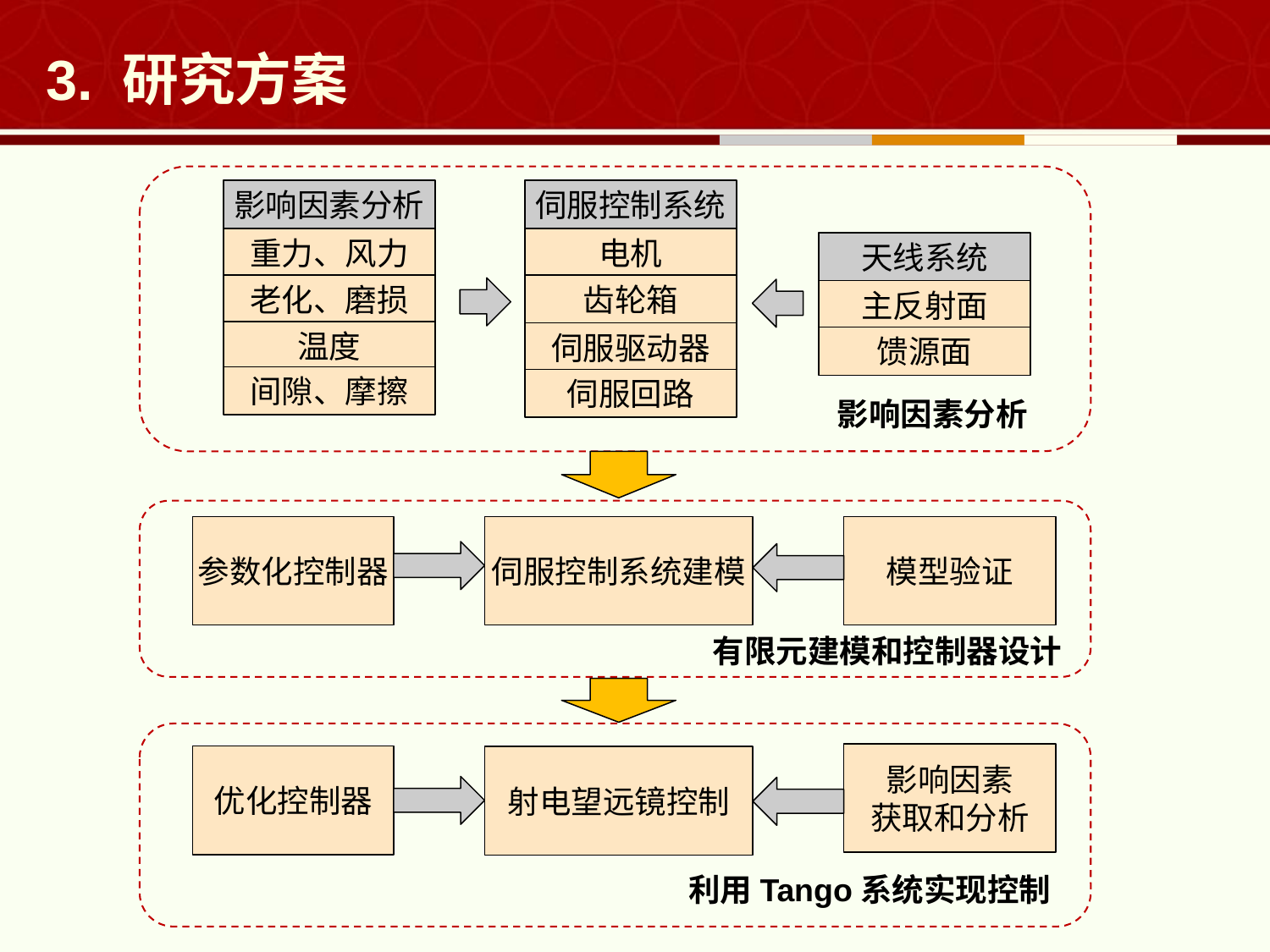

# 3. 研究方案

影响因素分析
伺服控制系统
重力、风力
电机
天线系统
老化、磨损
齿轮箱

主反射面
温度
伺服驱动器
馈源面
间隙、摩擦
伺服回路
影响因素分析

参数化控制器
伺服控制系统建模
模型验证

有限元建模和控制器设计

影响因素
获取和分析
优化控制器
射电望远镜控制

利用Tango系统实现控制